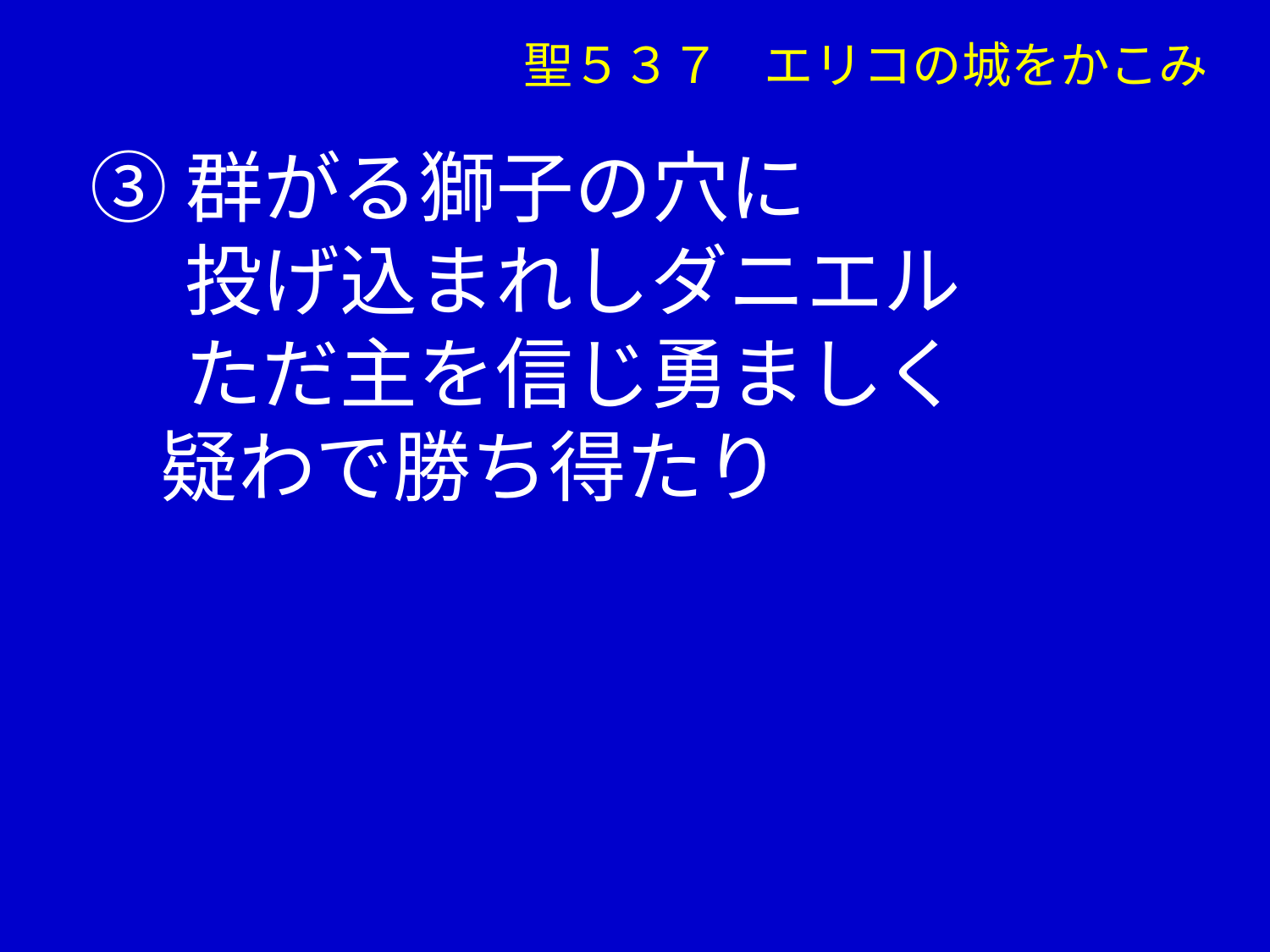

聖５３７    エリコの城をかこみ
③群がる獅子の穴に
　 投げ込まれしダニエル
　 ただ主を信じ勇ましく
   疑わで勝ち得たり